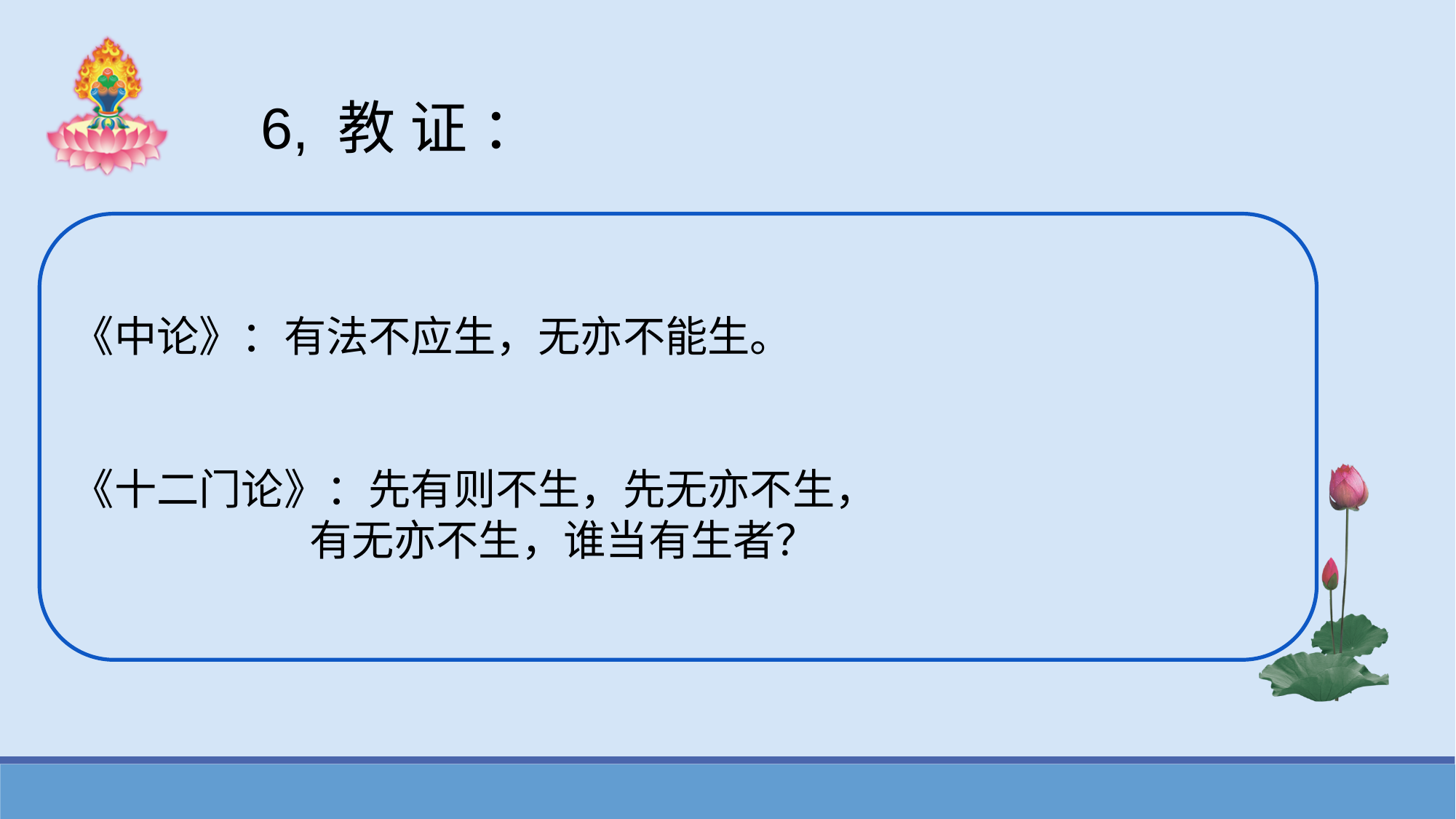

6,教证：

《中论》：有法不应生，无亦不能生。

《十二门论》：先有则不生，先无亦不生，
                        有无亦不生，谁当有生者？